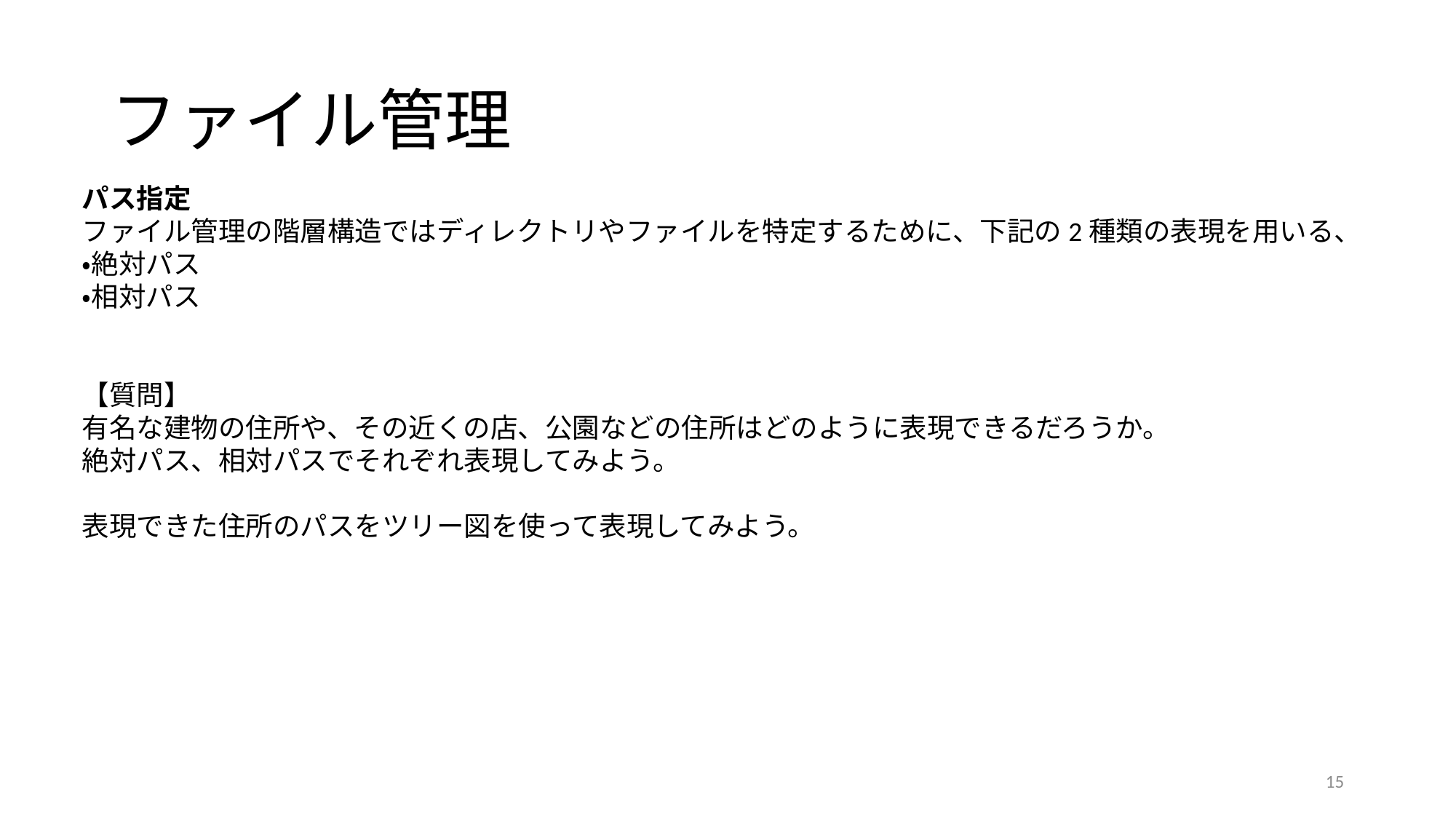

# ファイル管理
パス指定
ファイル管理の階層構造ではディレクトリやファイルを特定するために、下記の2種類の表現を用いる、
・絶対パス
・相対パス

【質問】
有名な建物の住所や、その近くの店、公園などの住所はどのように表現できるだろうか。
絶対パス、相対パスでそれぞれ表現してみよう。

表現できた住所のパスをツリー図を使って表現してみよう。

15